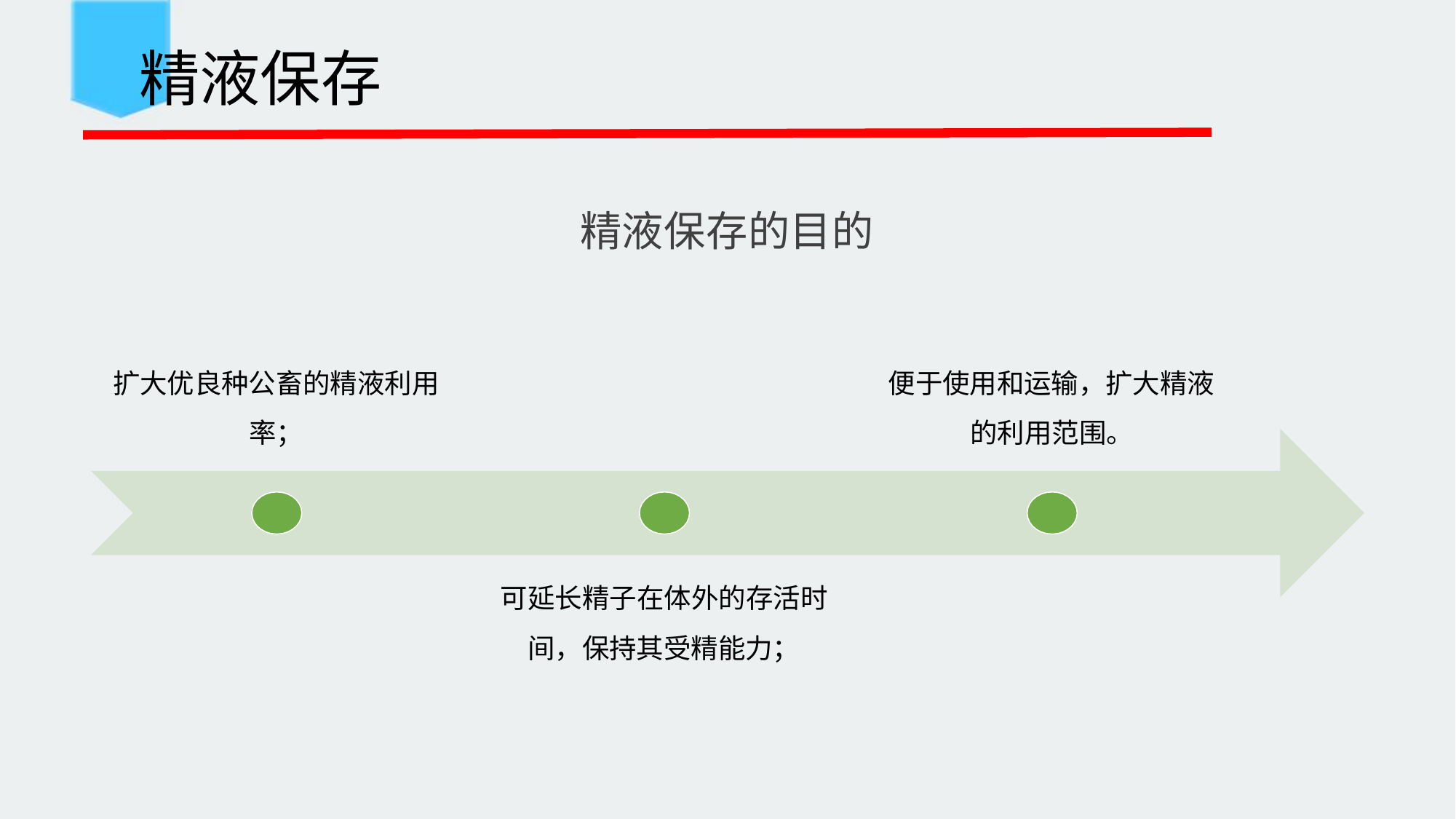

精液保存
精液保存的目的
扩大优良种公畜的精液利用 率；
便于使用和运输，扩大精液 的利用范围。

可延长精子在体外的存活时 间，保持其受精能力；